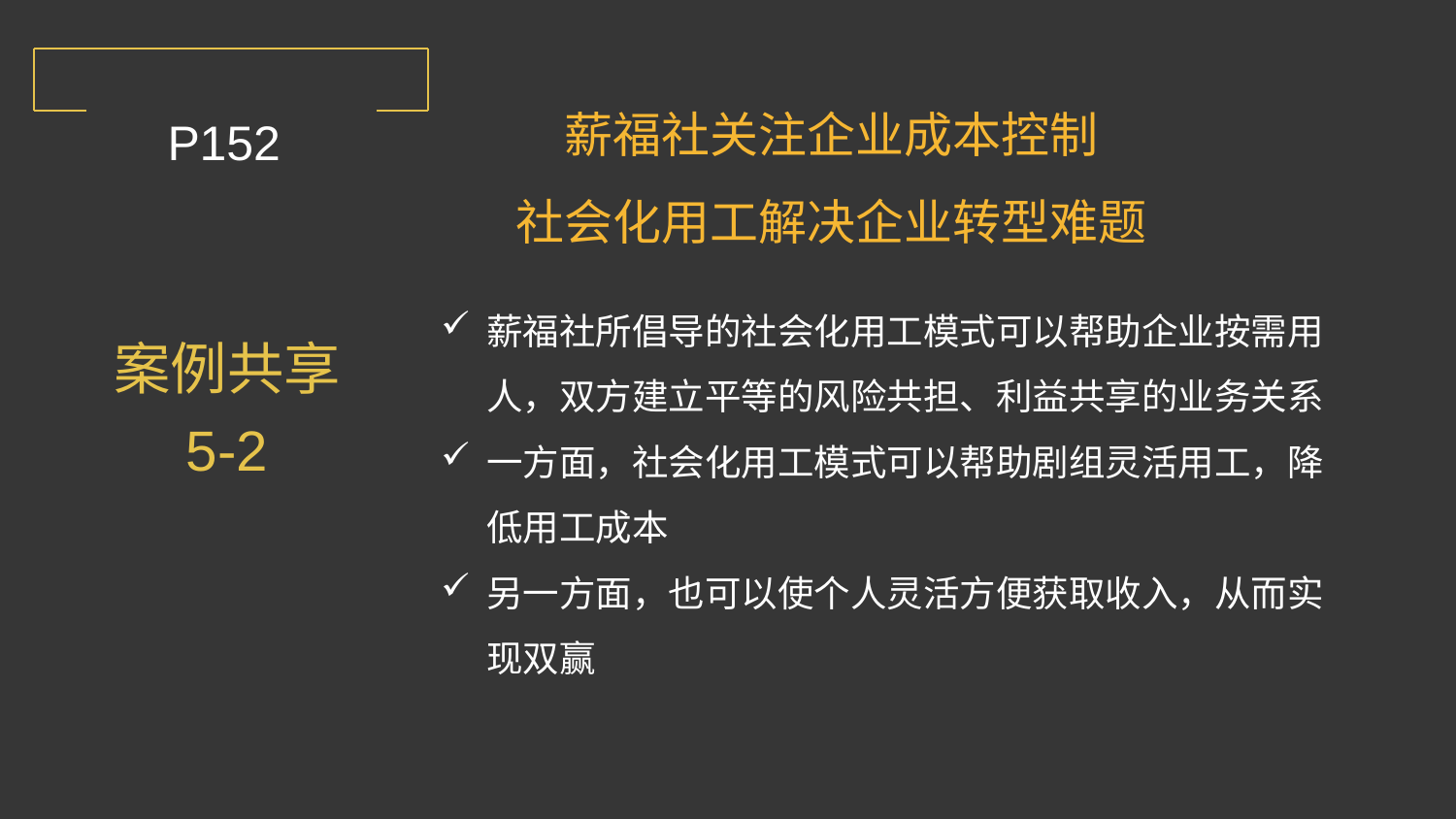

薪福社关注企业成本控制
社会化用工解决企业转型难题
P152
薪福社所倡导的社会化用工模式可以帮助企业按需用人，双方建立平等的风险共担、利益共享的业务关系
一方面，社会化用工模式可以帮助剧组灵活用工，降低用工成本
另一方面，也可以使个人灵活方便获取收入，从而实现双赢
案例共享
5-2